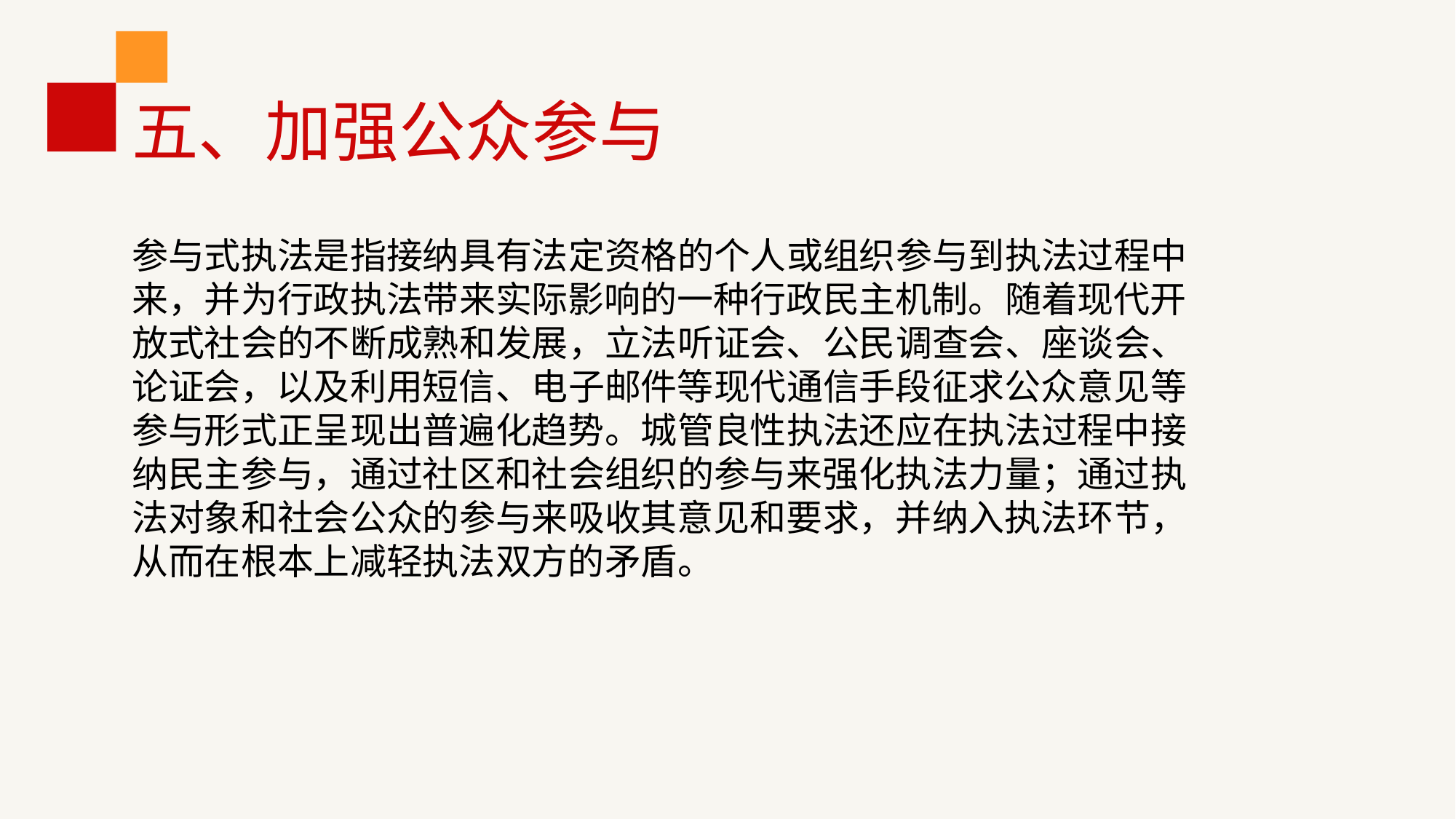

五、加强公众参与

参与式执法是指接纳具有法定资格的个人或组织参与到执法过程中来，并为行政执法带来实际影响的一种行政民主机制。随着现代开放式社会的不断成熟和发展，立法听证会、公民调查会、座谈会、论证会，以及利用短信、电子邮件等现代通信手段征求公众意见等参与形式正呈现出普遍化趋势。城管良性执法还应在执法过程中接纳民主参与，通过社区和社会组织的参与来强化执法力量；通过执法对象和社会公众的参与来吸收其意见和要求，并纳入执法环节，从而在根本上减轻执法双方的矛盾。